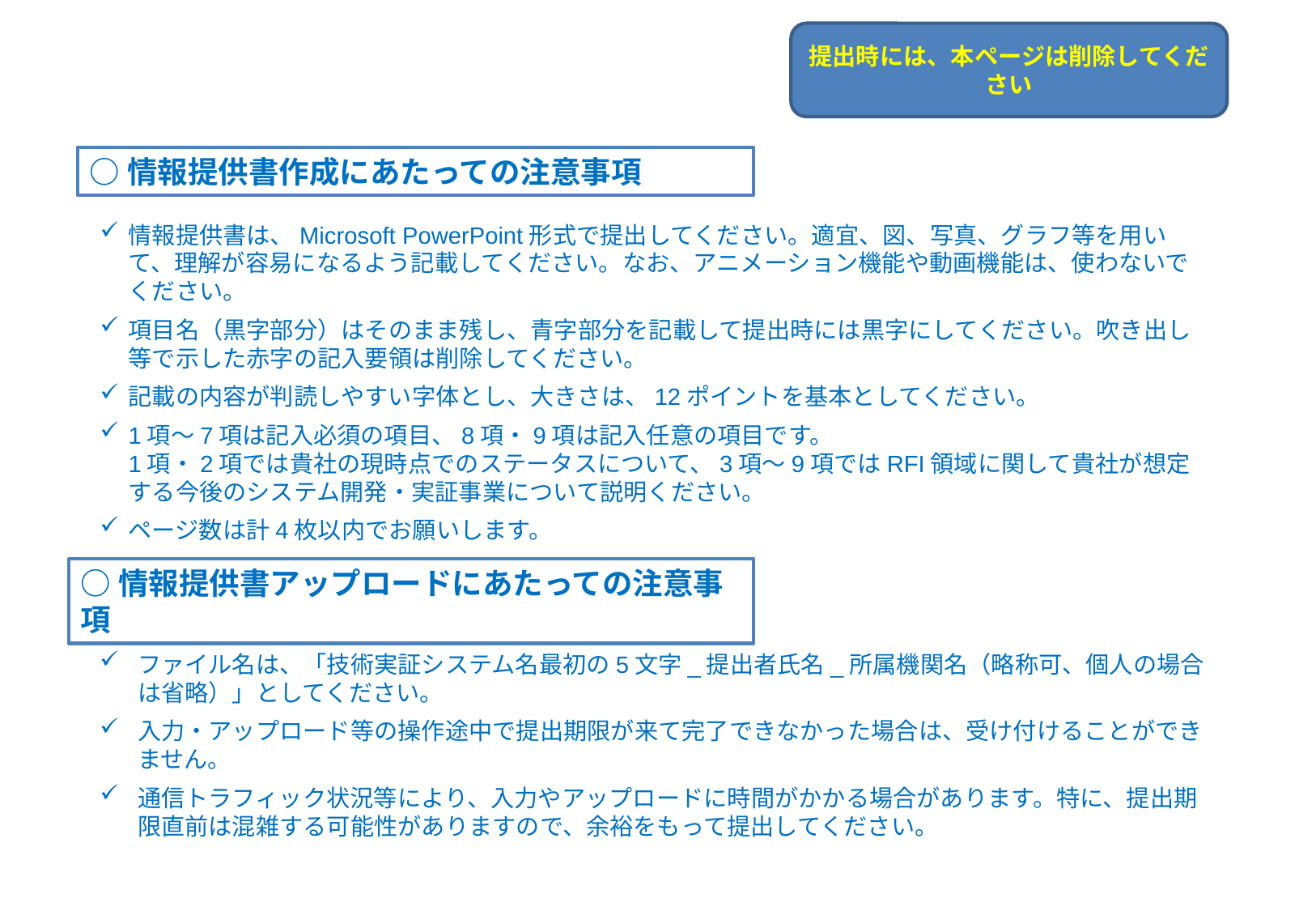

提出時には、本ページは削除してください
○情報提供書作成にあたっての注意事項
情報提供書は、Microsoft PowerPoint形式で提出してください。適宜、図、写真、グラフ等を用いて、理解が容易になるよう記載してください。なお、アニメーション機能や動画機能は、使わないでください。
項目名（黒字部分）はそのまま残し、青字部分を記載して提出時には黒字にしてください。吹き出し等で示した赤字の記入要領は削除してください。
記載の内容が判読しやすい字体とし、大きさは、12ポイントを基本としてください。
1項～7項は記入必須の項目、8項・9項は記入任意の項目です。
1項・2項では貴社の現時点でのステータスについて、3項～9項ではRFI領域に関して貴社が想定する今後のシステム開発・実証事業について説明ください。
ページ数は計4枚以内でお願いします。

○情報提供書アップロードにあたっての注意事項
ファイル名は、「技術実証システム名最初の5文字_提出者氏名_所属機関名（略称可、個人の場合は省略）」としてください。
入力・アップロード等の操作途中で提出期限が来て完了できなかった場合は、受け付けることができません。
通信トラフィック状況等により、入力やアップロードに時間がかかる場合があります。特に、提出期限直前は混雑する可能性がありますので、余裕をもって提出してください。